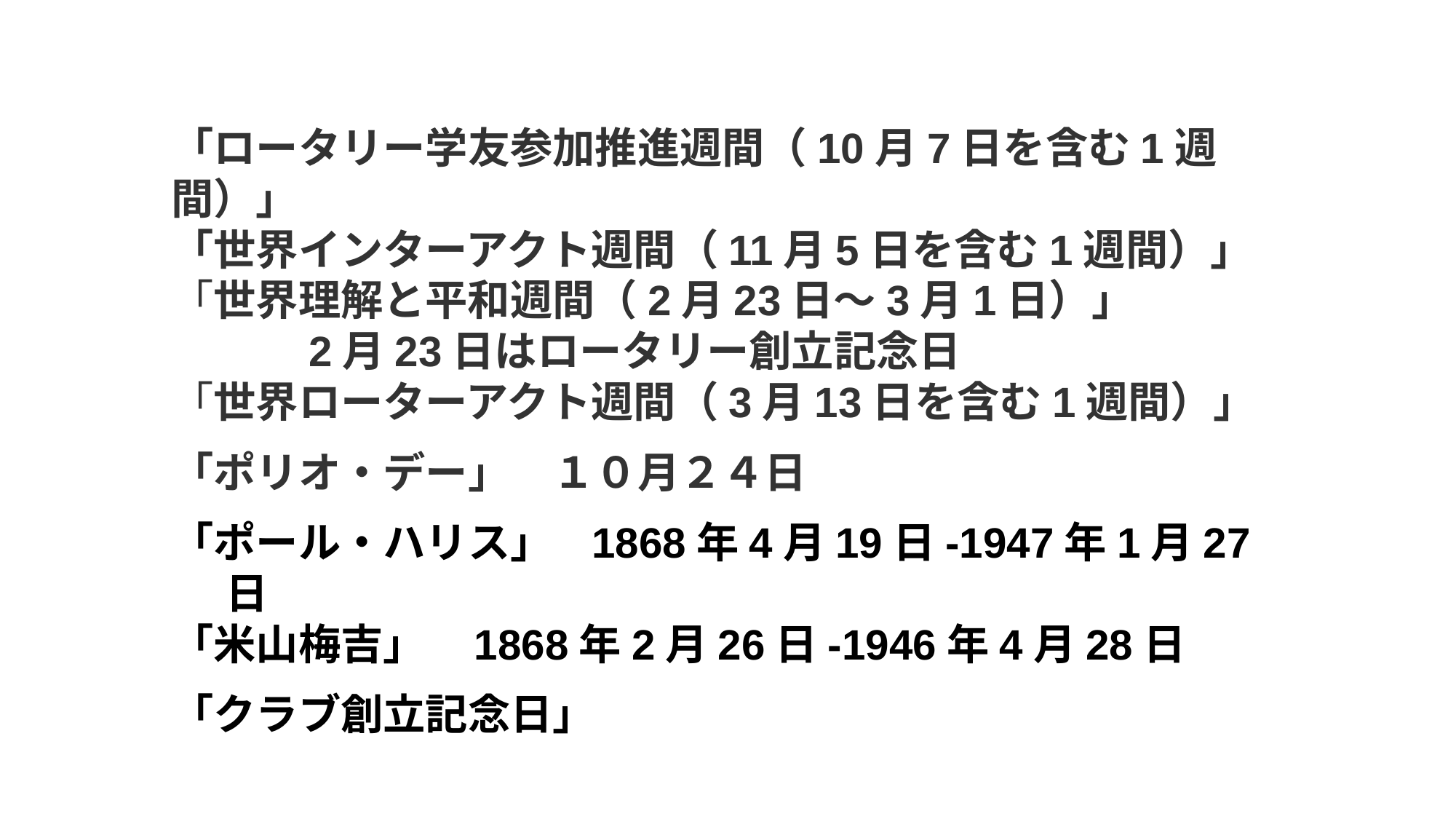

「ロータリー学友参加推進週間（10月7日を含む1週間）」
「世界インターアクト週間（11月5日を含む1週間）」
「世界理解と平和週間（2月23日～3月1日）」
　　　2月23日はロータリー創立記念日
「世界ローターアクト週間（3月13日を含む1週間）」

「ポリオ・デー」　１０月２４日

「ポール・ハリス」   1868年4月19日-1947年1月27日
「米山梅吉」    1868年2月26日-1946年4月28日

「クラブ創立記念日」